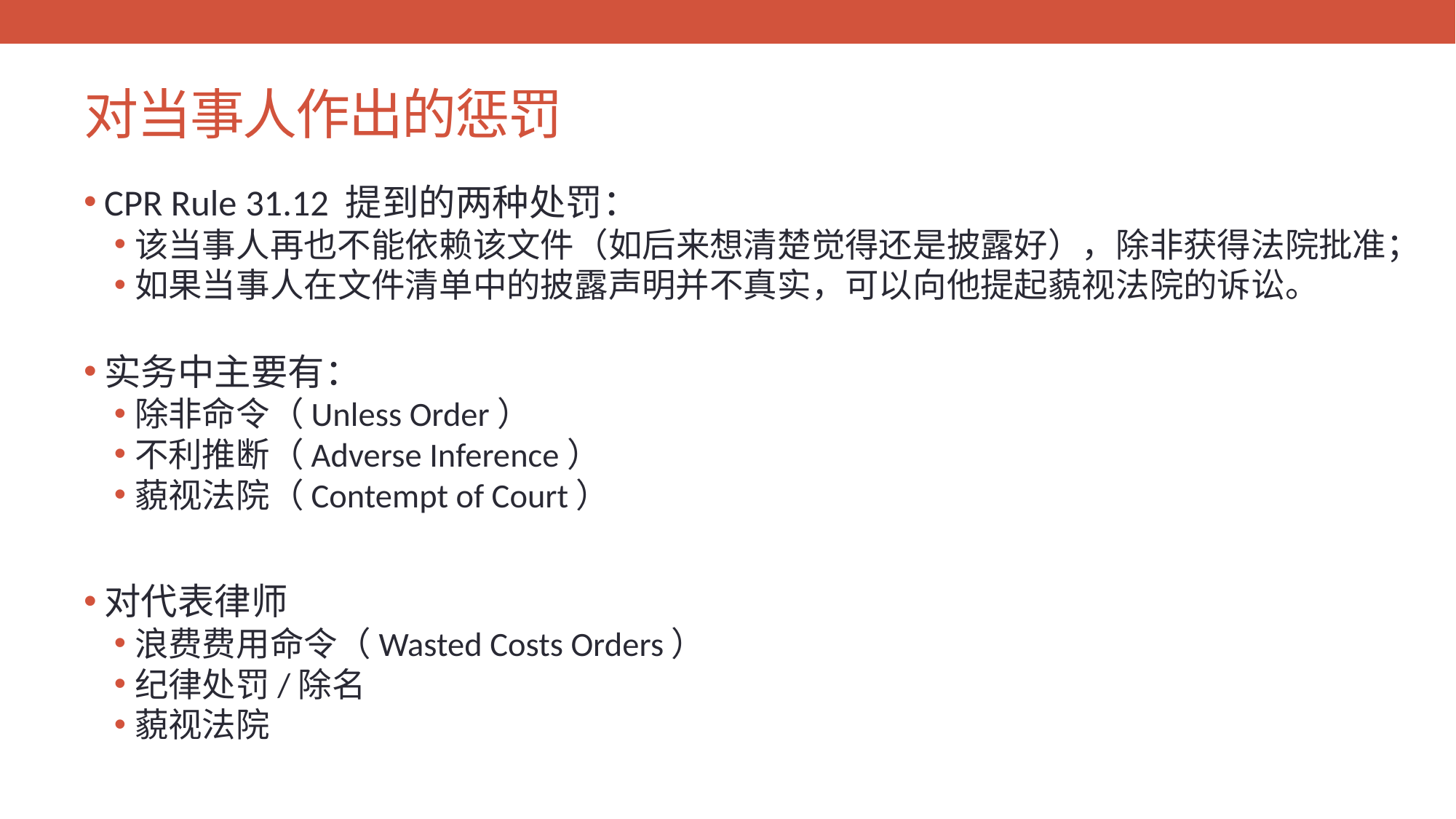

# 对当事人作出的惩罚
CPR Rule 31.12 提到的两种处罚：
该当事人再也不能依赖该文件（如后来想清楚觉得还是披露好），除非获得法院批准；
如果当事人在文件清单中的披露声明并不真实，可以向他提起藐视法院的诉讼。

实务中主要有：
除非命令（Unless Order）
不利推断（Adverse Inference）
藐视法院（Contempt of Court）

对代表律师
浪费费用命令（Wasted Costs Orders）
纪律处罚/除名
藐视法院